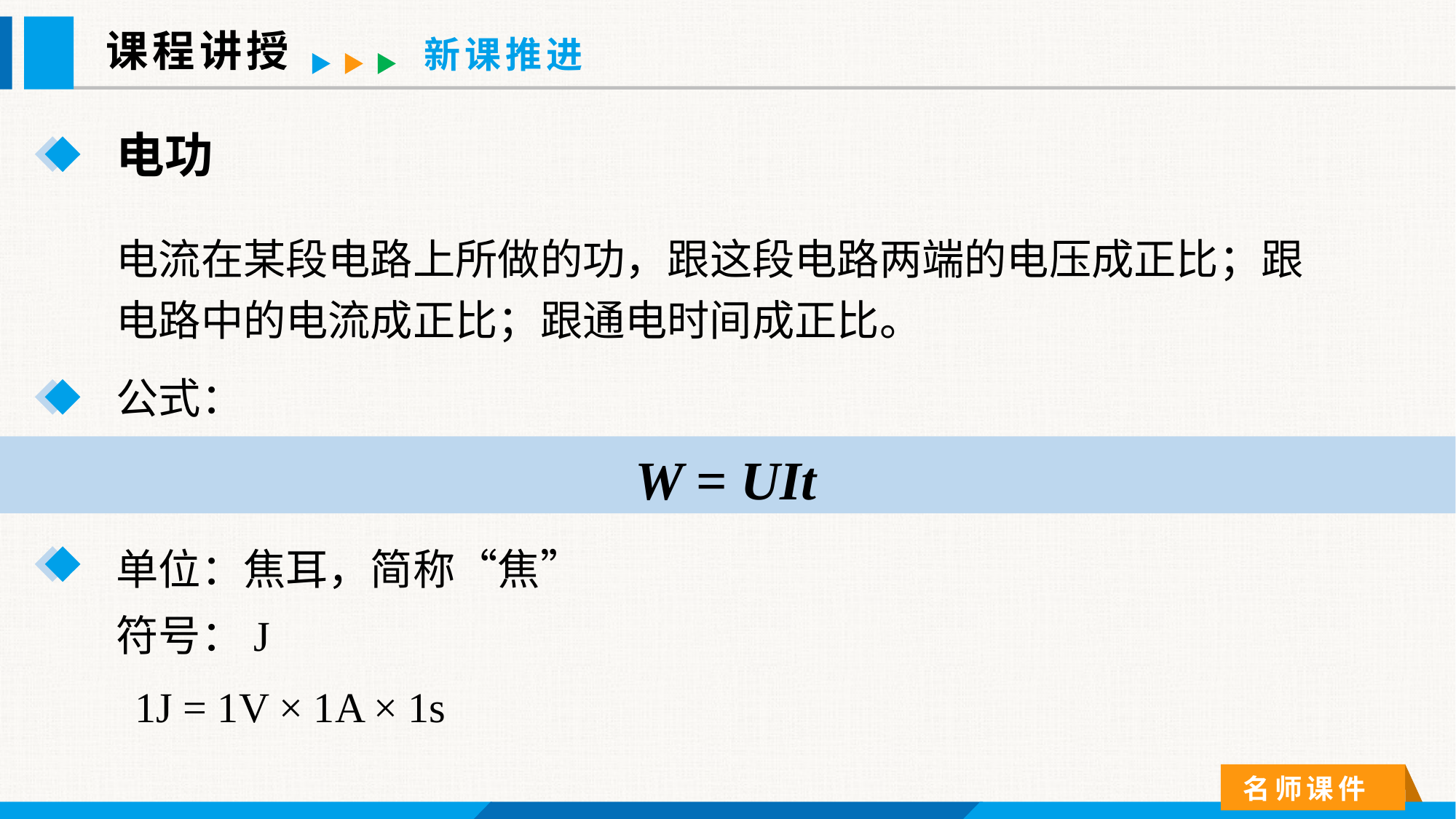

课程讲授
新课推进

电功

电流在某段电路上所做的功，跟这段电路两端的电压成正比；跟电路中的电流成正比；跟通电时间成正比。
公式：

W = UIt
单位：焦耳，简称“焦”
符号：J

1J = 1V × 1A × 1s